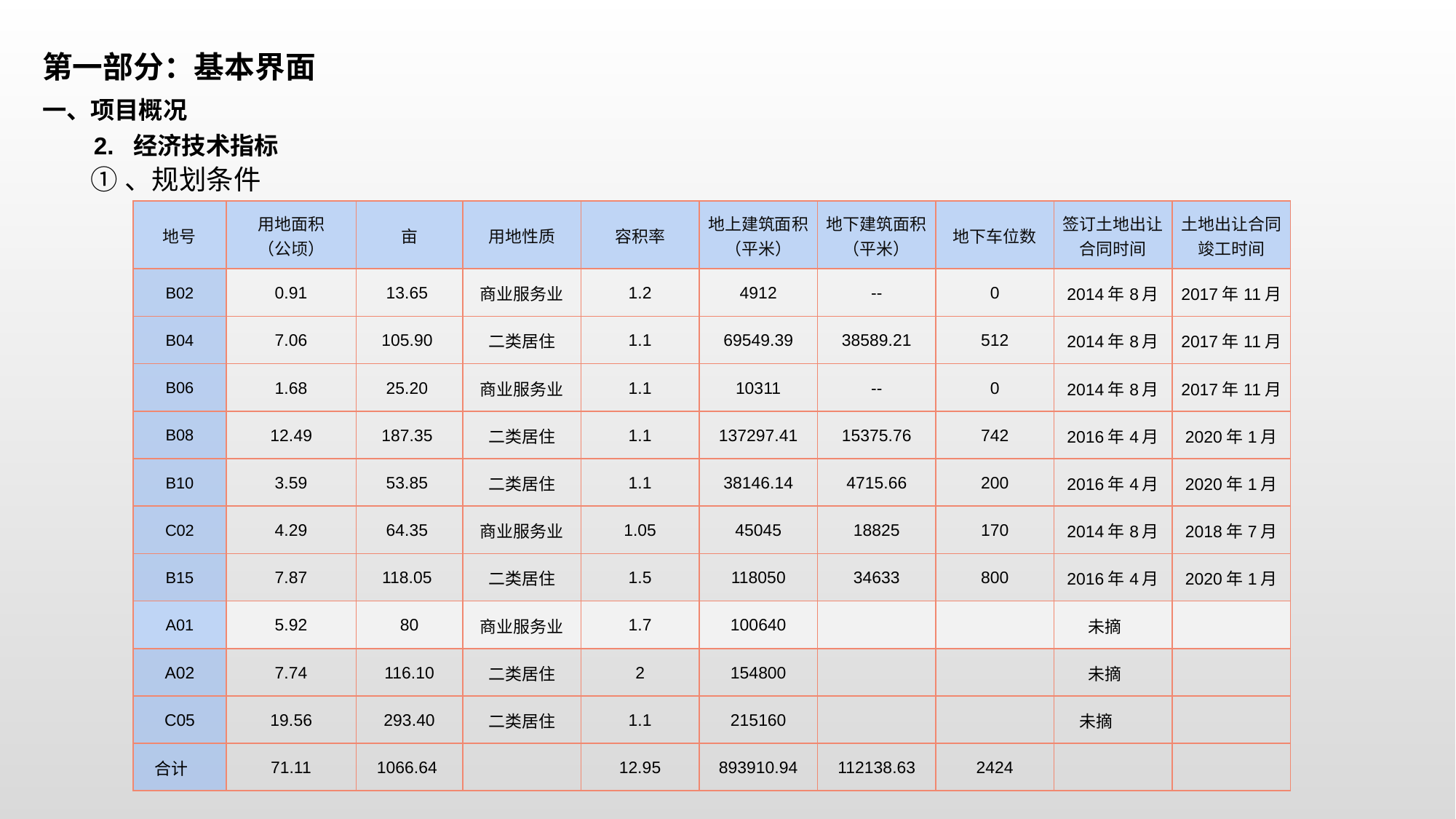

第一部分：基本界面
一、项目概况
2.  经济技术指标
①、规划条件
| 地号 | 用地面积 （公顷） | 亩 | 用地性质 | 容积率 | 地上建筑面积（平米） | 地下建筑面积（平米） | 地下车位数 | 签订土地出让合同时间 | 土地出让合同竣工时间 |
| --- | --- | --- | --- | --- | --- | --- | --- | --- | --- |
| B02 | 0.91 | 13.65 | 商业服务业 | 1.2 | 4912 | -- | 0 | 2014年8月 | 2017年11月 |
| B04 | 7.06 | 105.90 | 二类居住 | 1.1 | 69549.39 | 38589.21 | 512 | 2014年8月 | 2017年11月 |
| B06 | 1.68 | 25.20 | 商业服务业 | 1.1 | 10311 | -- | 0 | 2014年8月 | 2017年11月 |
| B08 | 12.49 | 187.35 | 二类居住 | 1.1 | 137297.41 | 15375.76 | 742 | 2016年4月 | 2020年1月 |
| B10 | 3.59 | 53.85 | 二类居住 | 1.1 | 38146.14 | 4715.66 | 200 | 2016年4月 | 2020年1月 |
| C02 | 4.29 | 64.35 | 商业服务业 | 1.05 | 45045 | 18825 | 170 | 2014年8月 | 2018年7月 |
| B15 | 7.87 | 118.05 | 二类居住 | 1.5 | 118050 | 34633 | 800 | 2016年4月 | 2020年1月 |
| A01 | 5.92 | 80 | 商业服务业 | 1.7 | 100640 |  |  | 未摘 |  |
| A02 | 7.74 | 116.10 | 二类居住 | 2 | 154800 |  |  | 未摘 |  |
| C05 | 19.56 | 293.40 | 二类居住 | 1.1 | 215160 |  |  | 未摘 |  |
| 合计 | 71.11 | 1066.64 |  | 12.95 | 893910.94 | 112138.63 | 2424 |  |  |